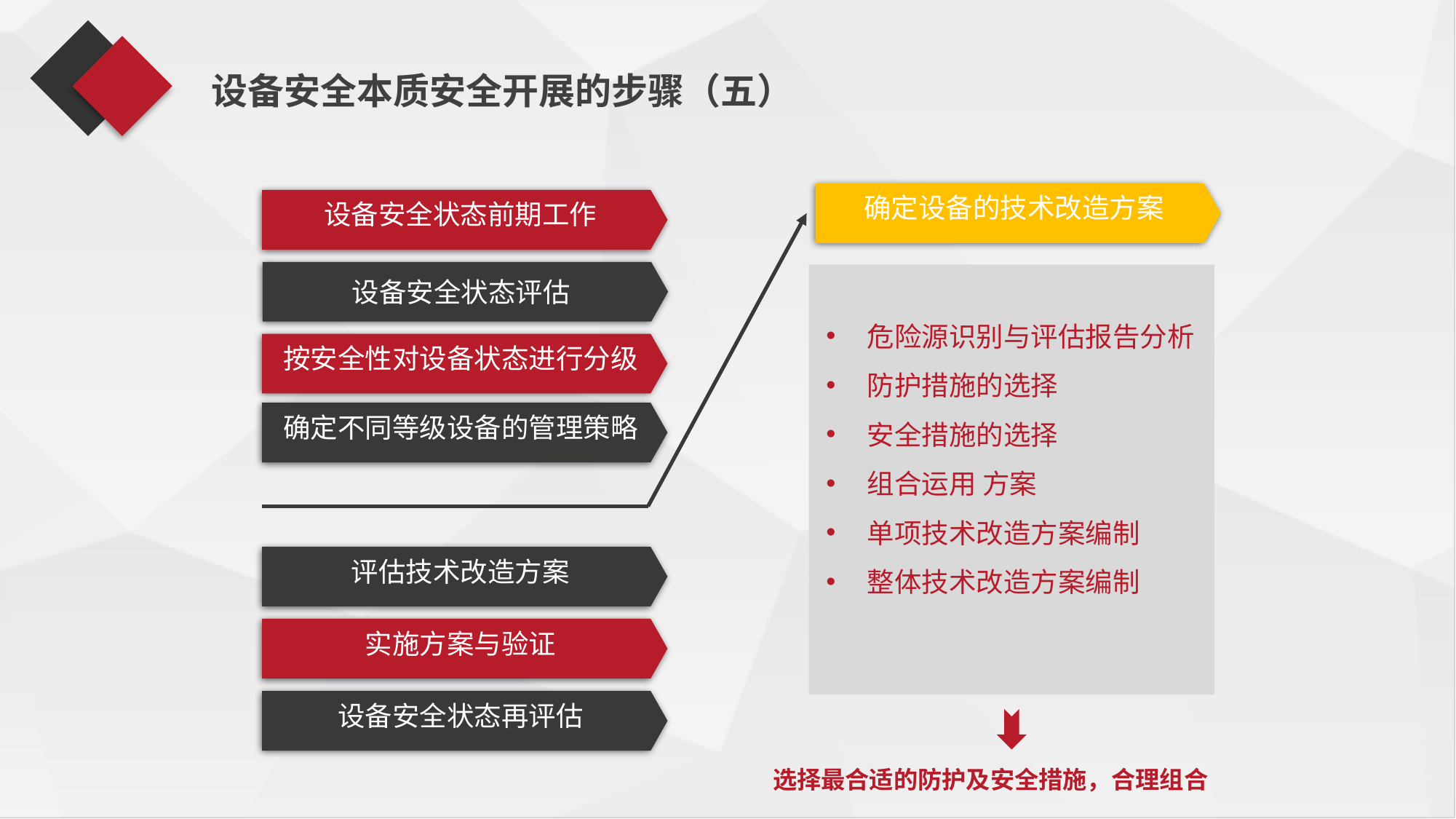

设备安全本质安全开展的步骤（五）
确定设备的技术改造方案
设备安全状态前期工作
设备安全状态评估

危险源识别与评估报告分析
防护措施的选择
安全措施的选择
组合运用 方案
单项技术改造方案编制
整体技术改造方案编制
按安全性对设备状态进行分级
确定不同等级设备的管理策略
评估技术改造方案
实施方案与验证
设备安全状态再评估

选择最合适的防护及安全措施，合理组合